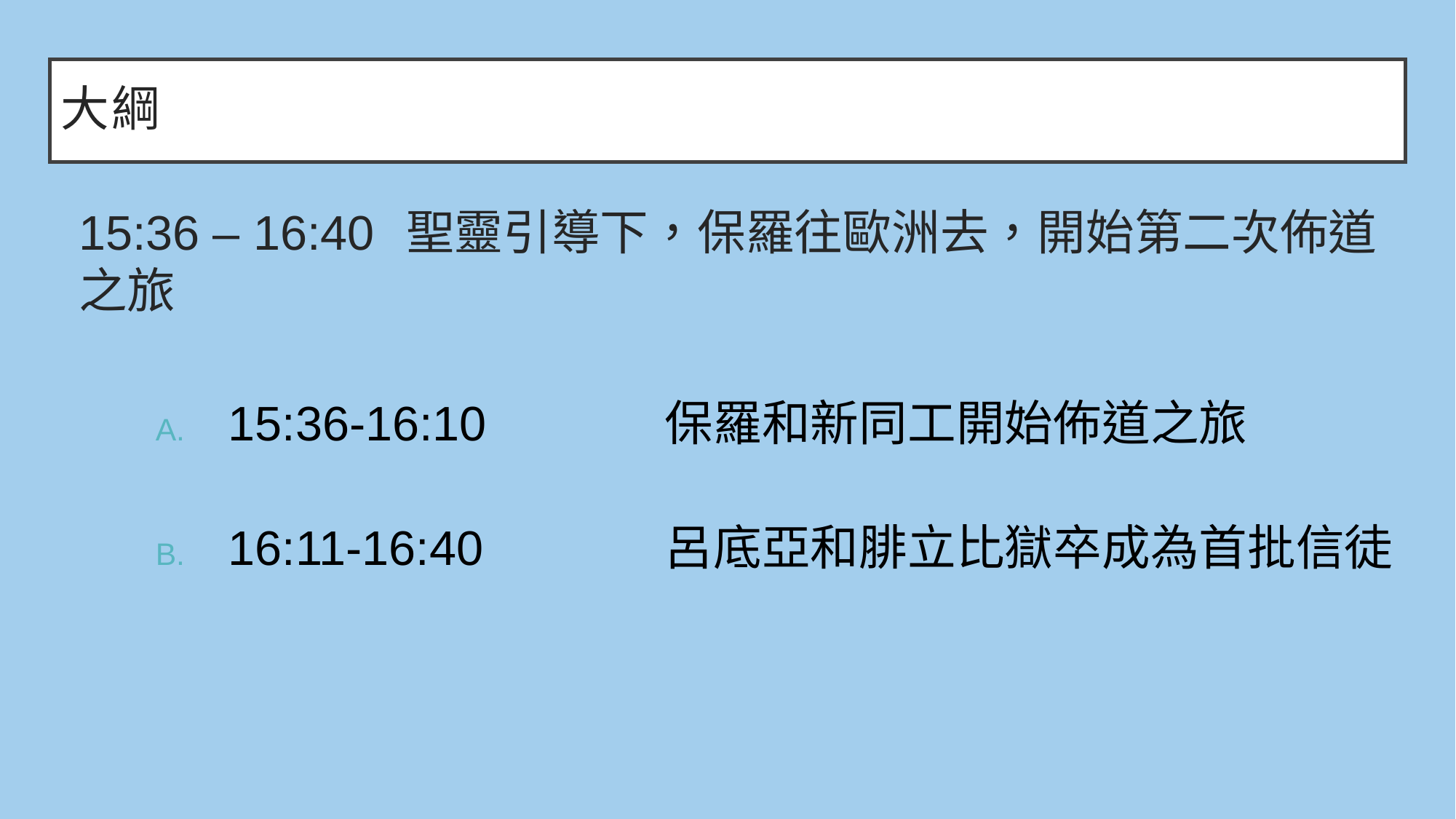

# 大綱
15:36 – 16:40	聖靈引導下，保羅往歐洲去，開始第二次佈道之旅

15:36-16:10		保羅和新同工開始佈道之旅
16:11-16:40		呂底亞和腓立比獄卒成為首批信徒